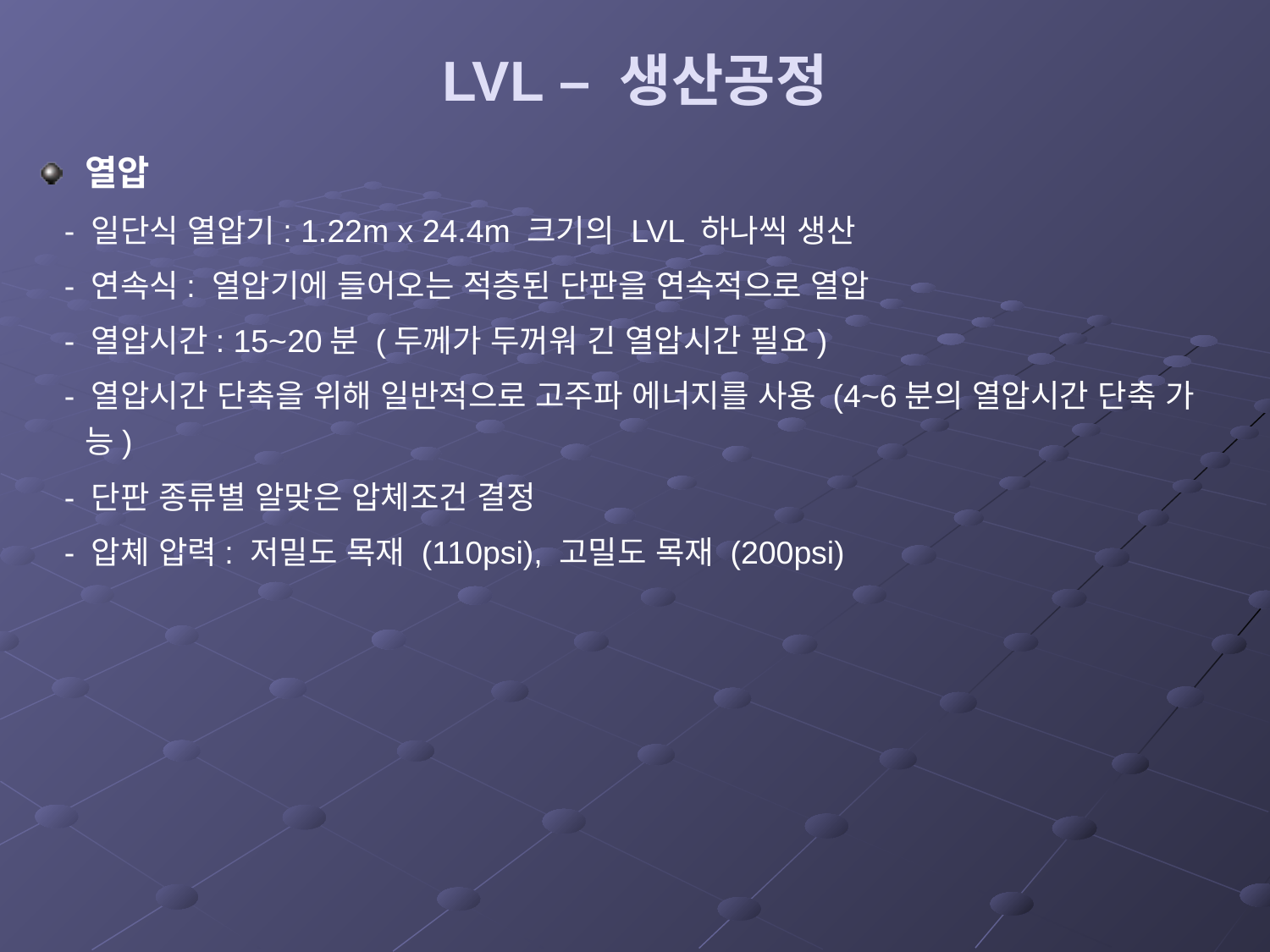

# LVL – 생산공정
열압
   - 일단식 열압기: 1.22m x 24.4m 크기의 LVL 하나씩 생산
   - 연속식: 열압기에 들어오는 적층된 단판을 연속적으로 열압
   - 열압시간: 15~20분 (두께가 두꺼워 긴 열압시간 필요)
   - 열압시간 단축을 위해 일반적으로 고주파 에너지를 사용 (4~6분의 열압시간 단축 가능)
   - 단판 종류별 알맞은 압체조건 결정
   - 압체 압력: 저밀도 목재 (110psi), 고밀도 목재 (200psi)